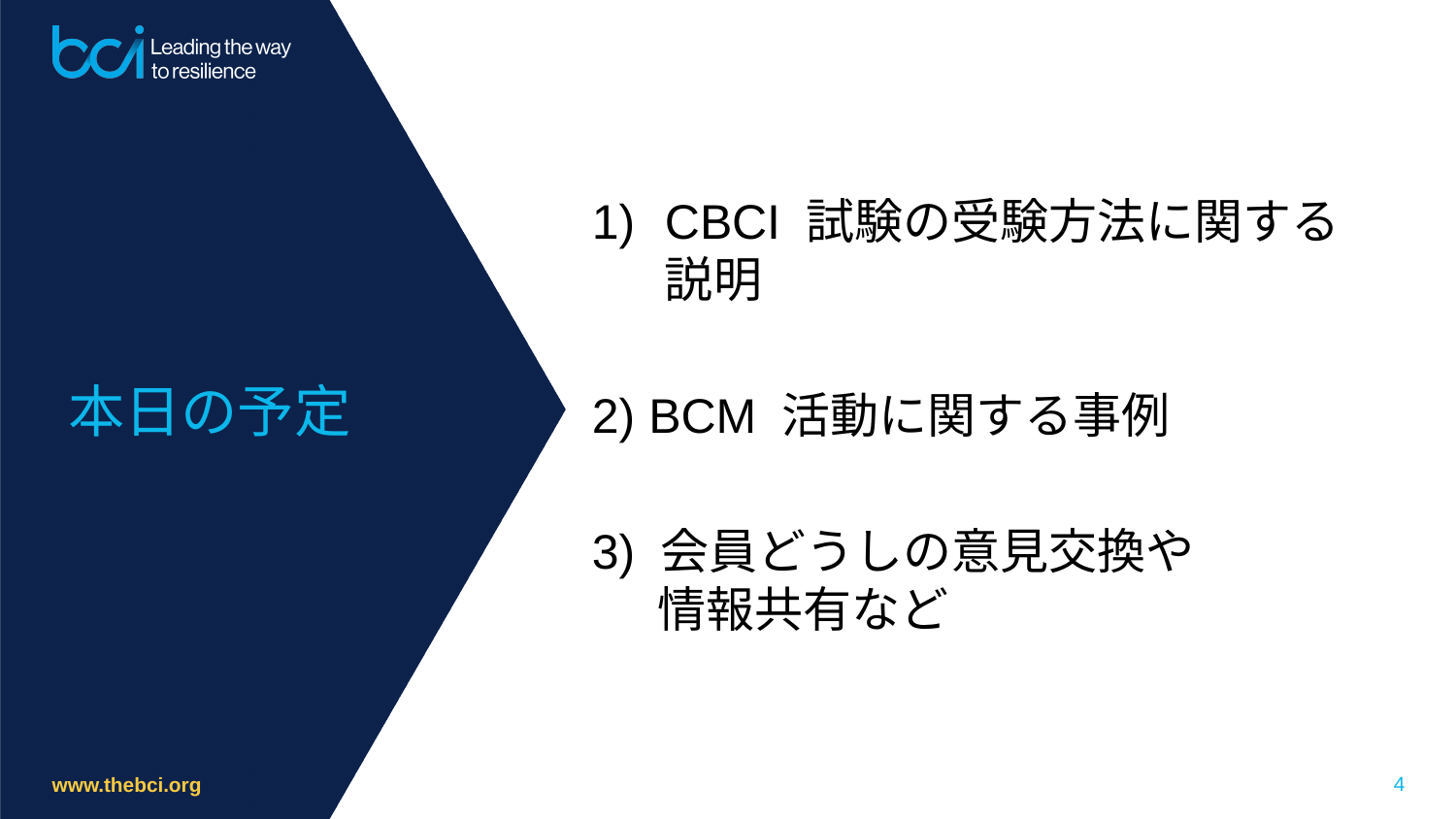

本日の予定
CBCI 試験の受験方法に関する
説明

2) BCM 活動に関する事例

3) 会員どうしの意見交換や
情報共有など